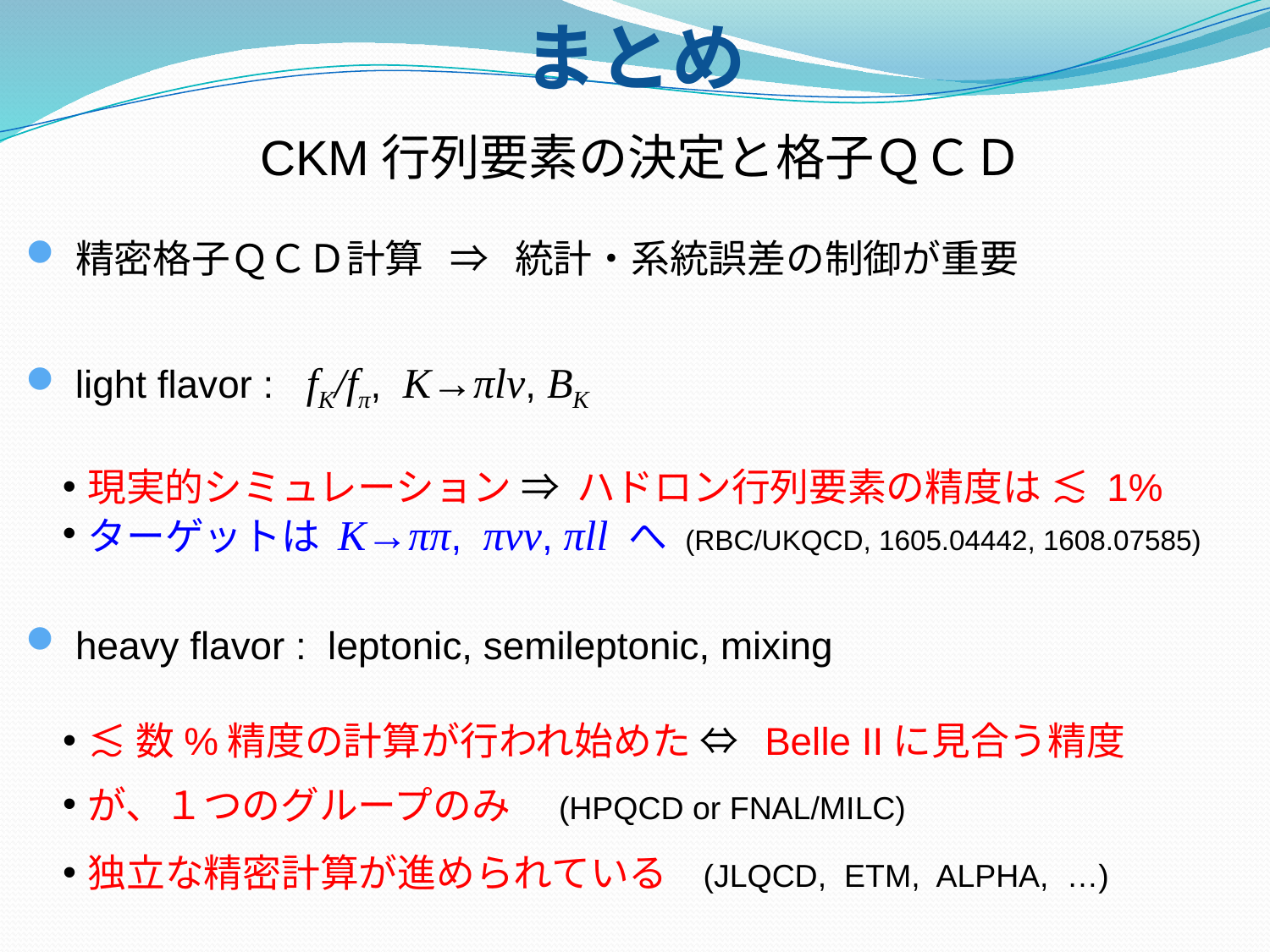

まとめ
CKM行列要素の決定と格子ＱＣＤ
精密格子ＱＣＤ計算   ⇒   統計・系統誤差の制御が重要
light flavor :   fK/fπ,  K→πlν, BK
現実的シミュレーション ⇒  ハドロン行列要素の精度は ≲ 1%
ターゲットは K→ππ,  πνν, πll へ (RBC/UKQCD, 1605.04442, 1608.07585)
heavy flavor :  leptonic, semileptonic, mixing
≲数%精度の計算が行われ始めた ⇔  Belle IIに見合う精度
が、１つのグループのみ　(HPQCD or FNAL/MILC)
独立な精密計算が進められている   (JLQCD,  ETM,  ALPHA,  …)